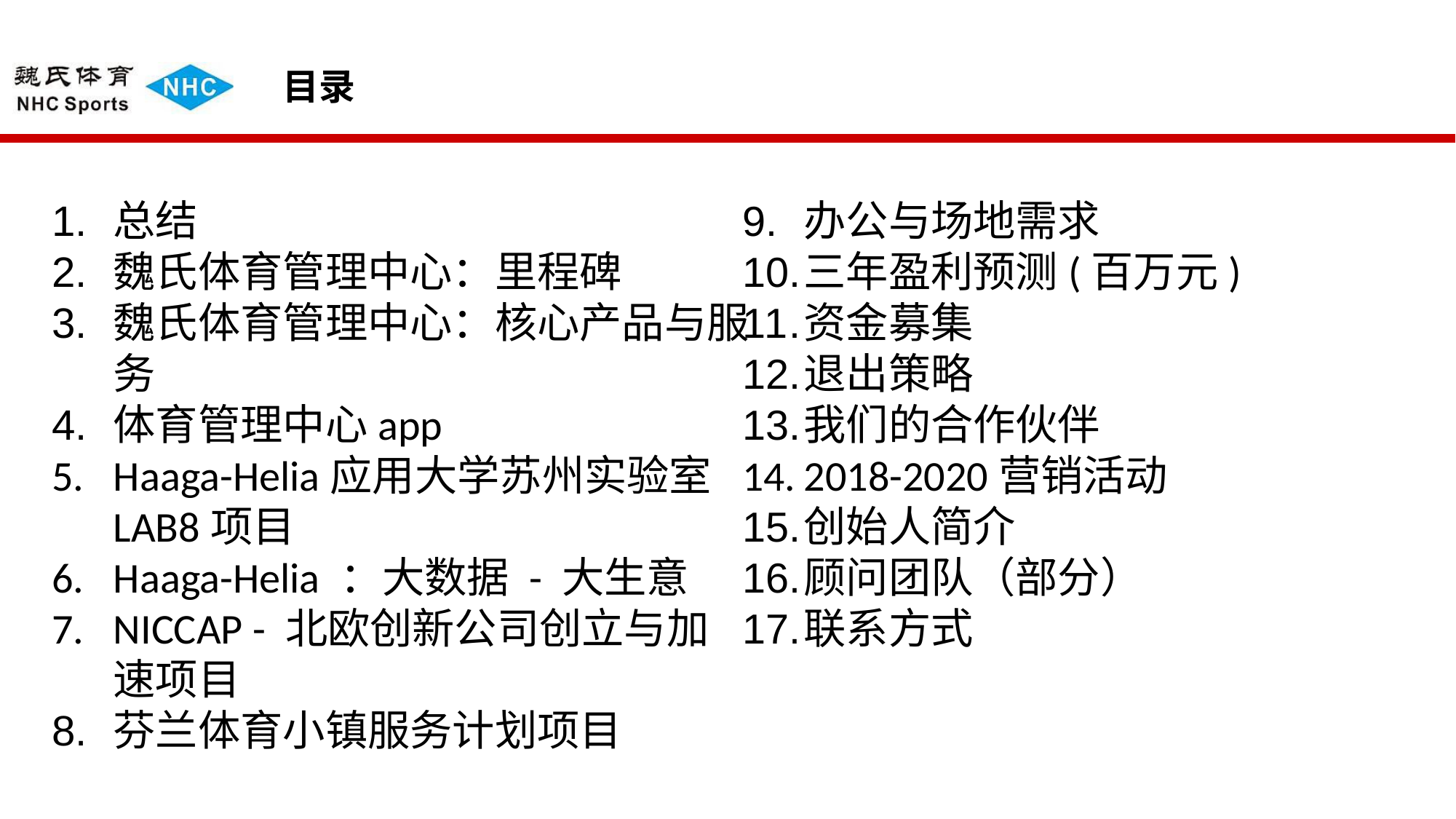

目录
总结
魏氏体育管理中心：里程碑
魏氏体育管理中心：核心产品与服务
体育管理中心app
Haaga-Helia应用大学苏州实验室LAB8项目
Haaga-Helia ：大数据 - 大生意
NICCAP - 北欧创新公司创立与加速项目
芬兰体育小镇服务计划项目

办公与场地需求
三年盈利预测(百万元)
资金募集
退出策略
我们的合作伙伴
2018-2020营销活动
创始人简介
顾问团队（部分）
联系方式